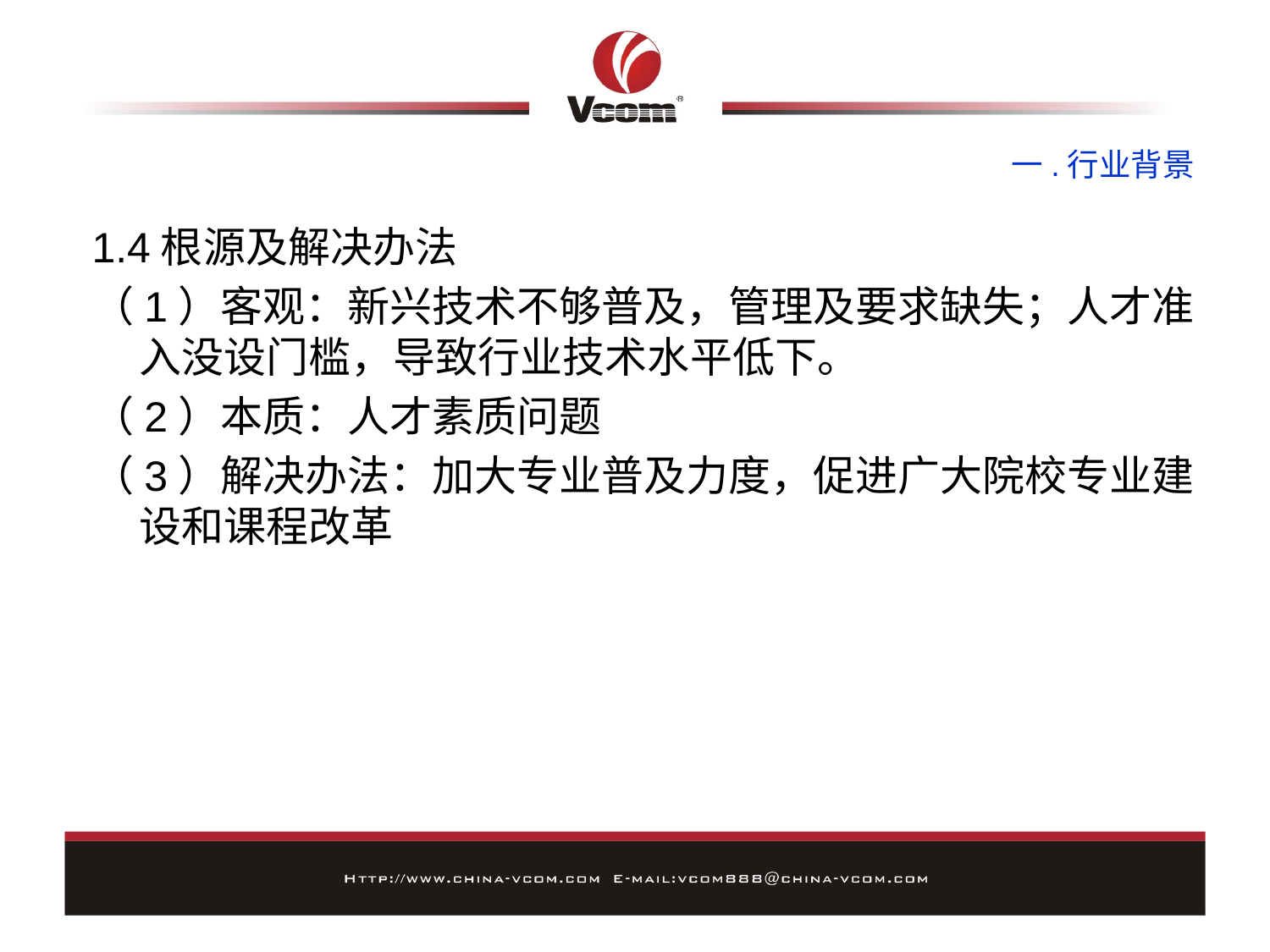

一.行业背景
1.4根源及解决办法
（1）客观：新兴技术不够普及，管理及要求缺失；人才准入没设门槛，导致行业技术水平低下。
（2）本质：人才素质问题
（3）解决办法：加大专业普及力度，促进广大院校专业建设和课程改革